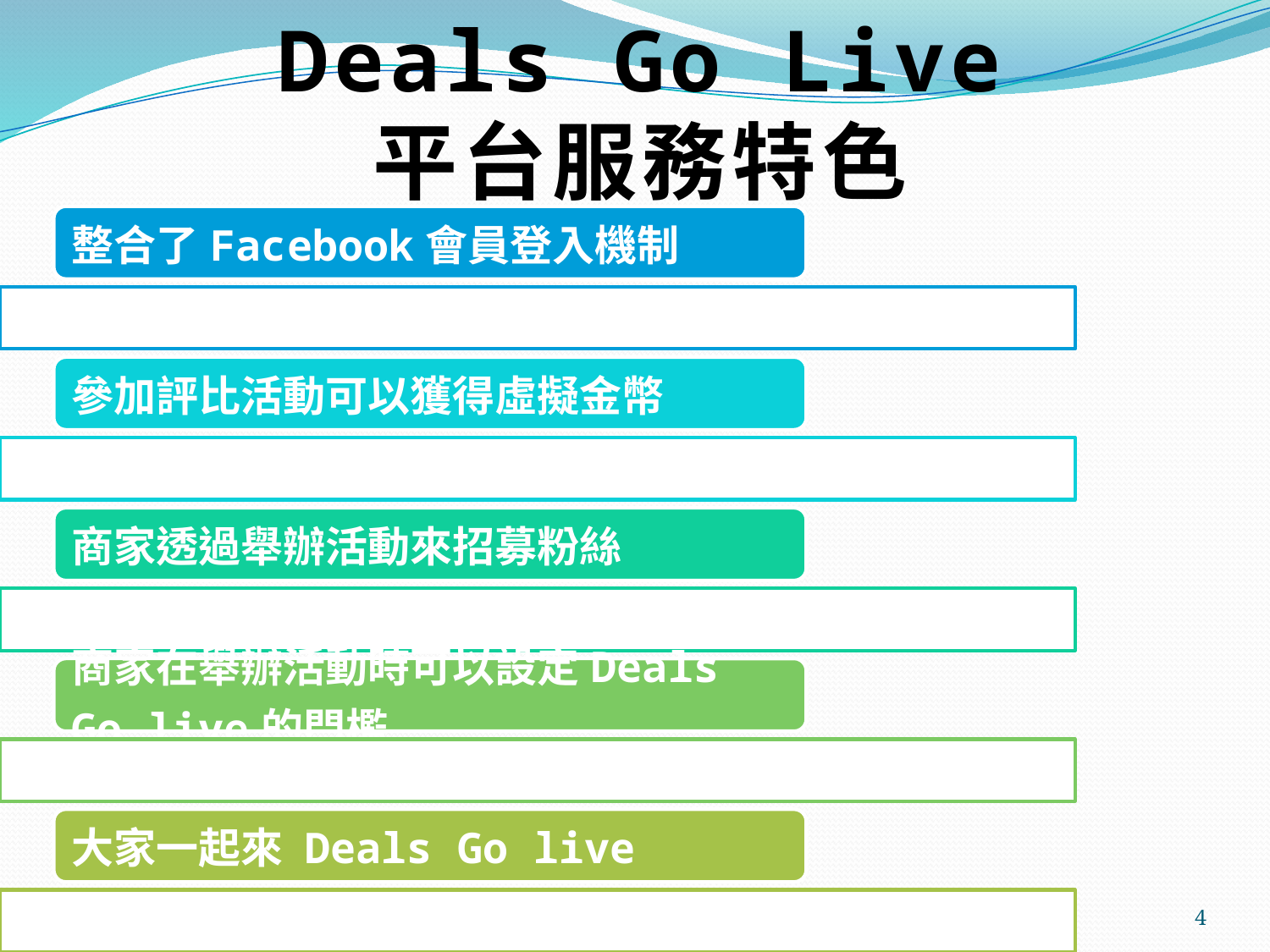

Deals Go Live
平台服務特色
整合了Facebook會員登入機制
參加評比活動可以獲得虛擬金幣
商家透過舉辦活動來招募粉絲
商家在舉辦活動時可以設定Deals Go live的門檻
大家一起來 Deals Go live
4